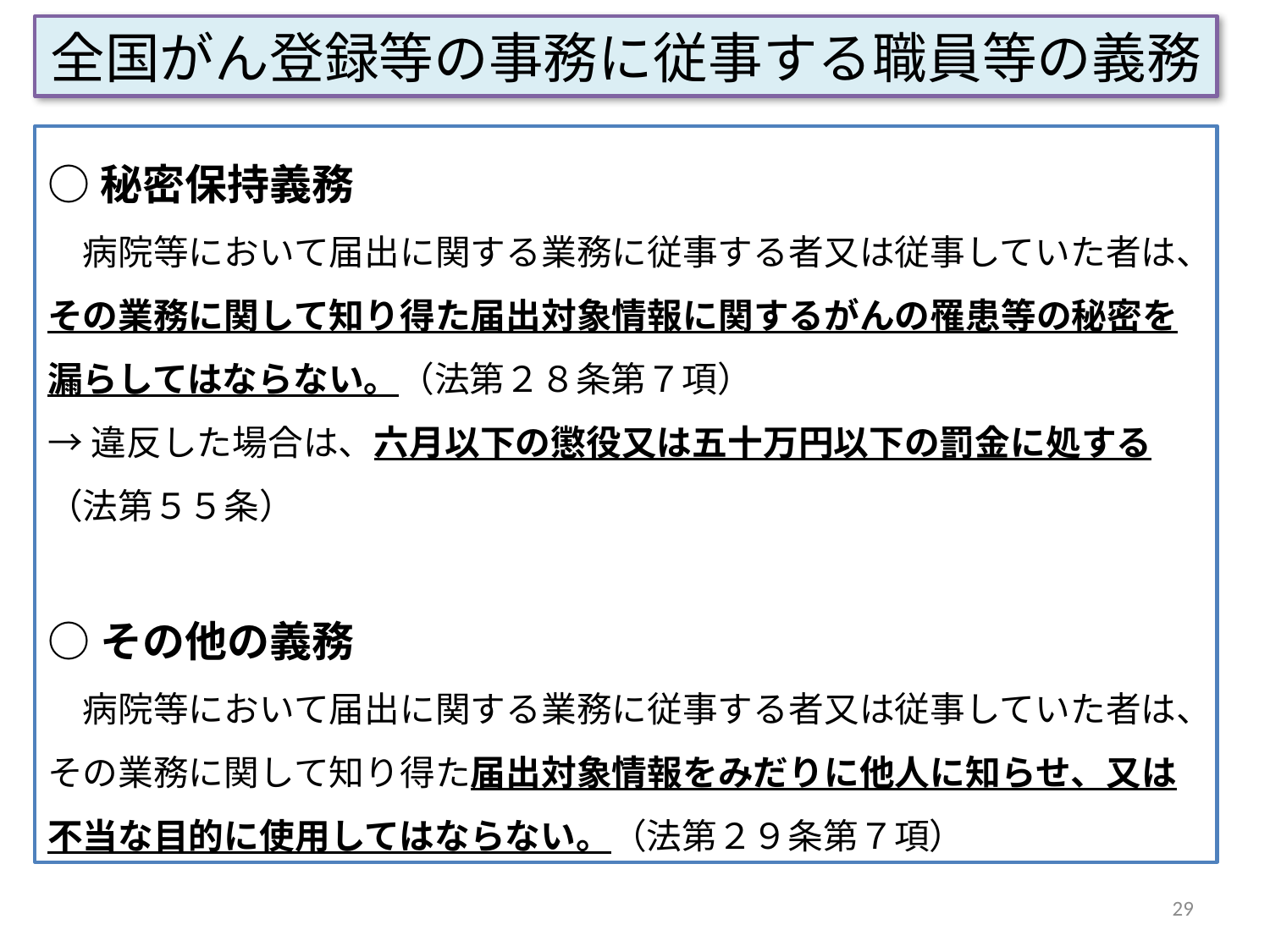

全国がん登録等の事務に従事する職員等の義務
○秘密保持義務
　病院等において届出に関する業務に従事する者又は従事していた者は、その業務に関して知り得た届出対象情報に関するがんの罹患等の秘密を漏らしてはならない。（法第２８条第７項）
→違反した場合は、六月以下の懲役又は五十万円以下の罰金に処する（法第５５条）

○その他の義務
　病院等において届出に関する業務に従事する者又は従事していた者は、その業務に関して知り得た届出対象情報をみだりに他人に知らせ、又は不当な目的に使用してはならない。（法第２９条第７項）
29